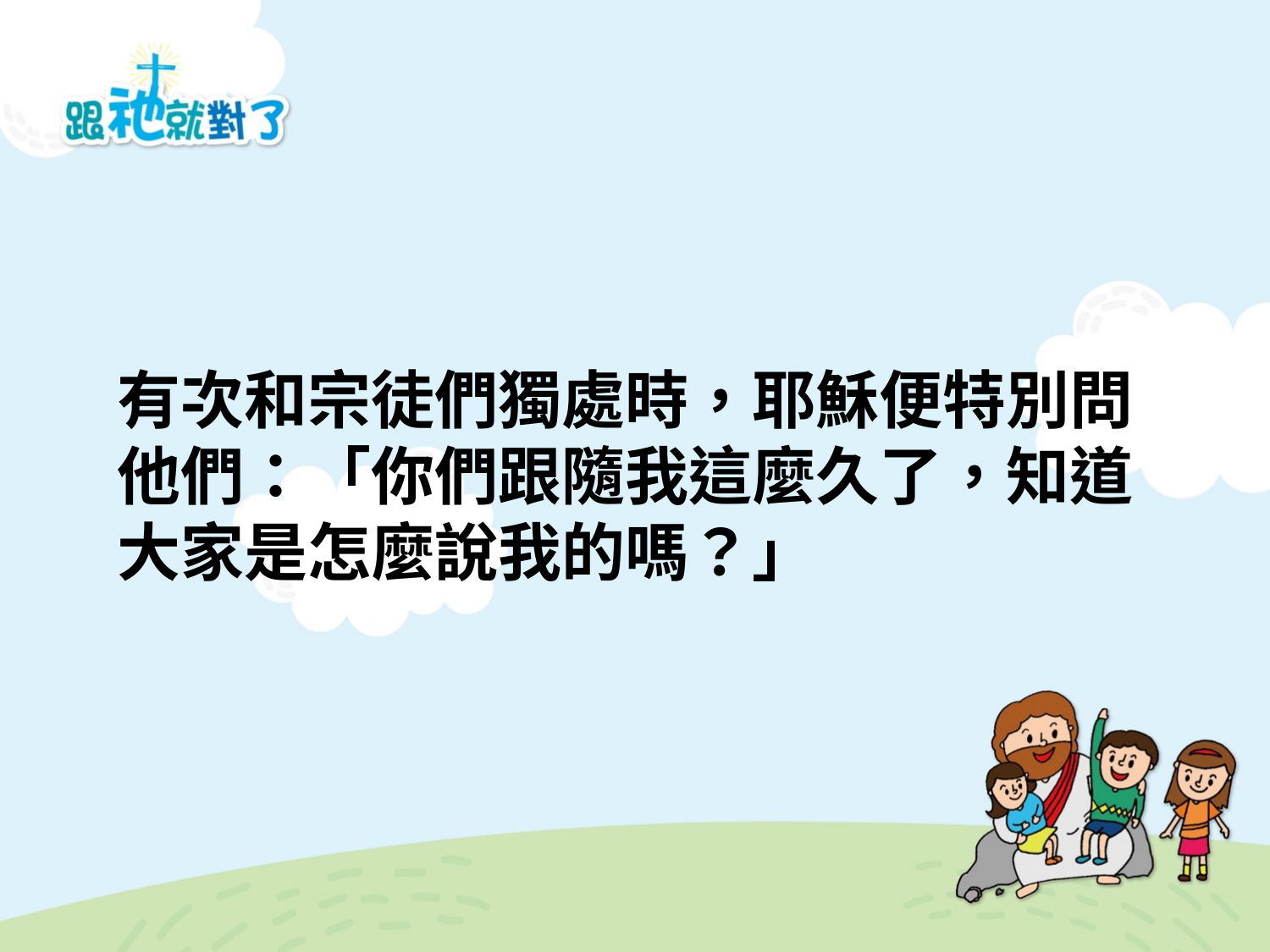

有次和宗徒們獨處時，耶穌便特別問他們：「你們跟隨我這麼久了，知道大家是怎麼說我的嗎？」